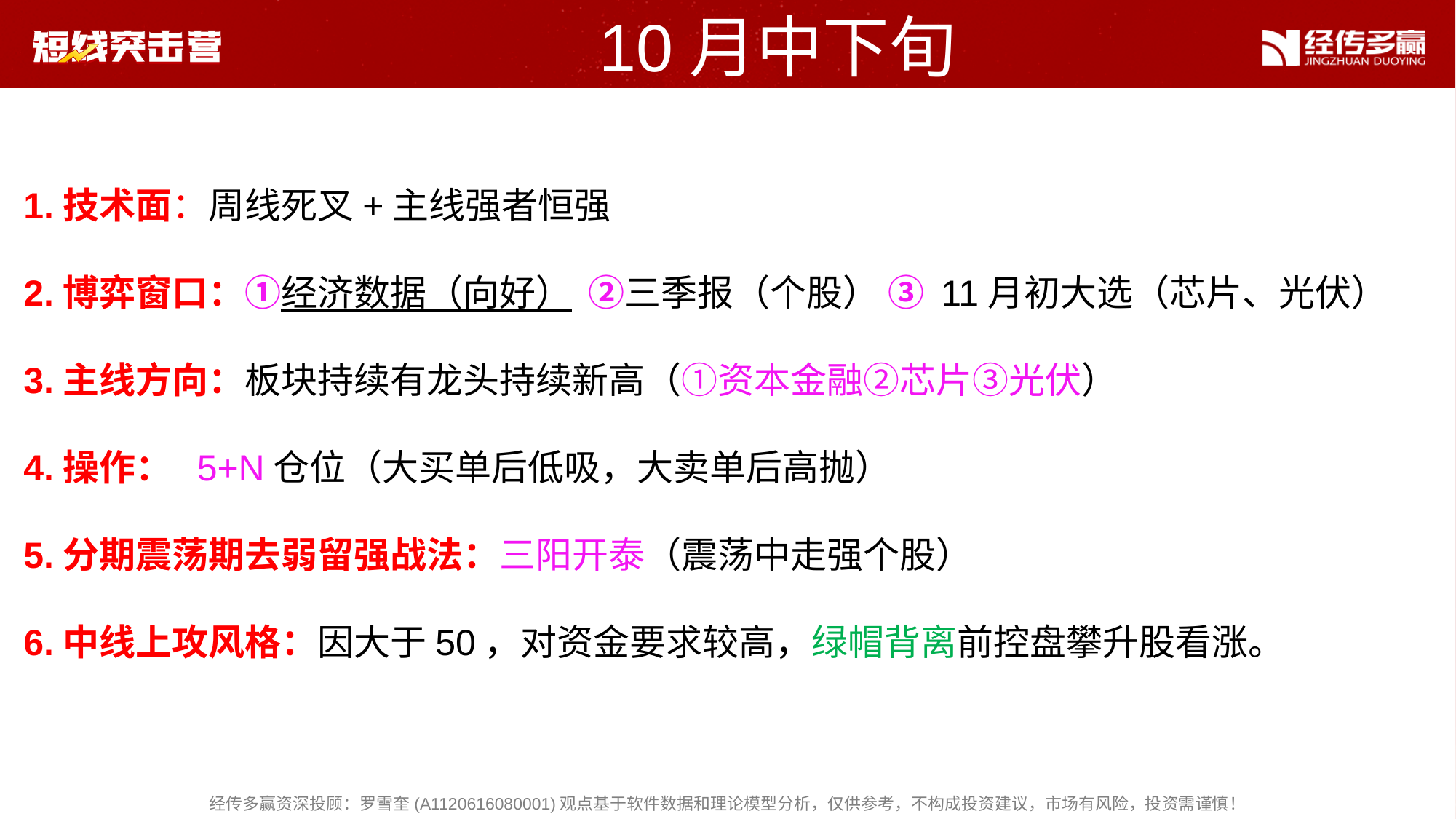

10月中下旬
1.技术面：周线死叉+主线强者恒强
2.博弈窗口：①经济数据（向好）  ②三季报（个股） ③ 11月初大选（芯片、光伏）
3.主线方向：板块持续有龙头持续新高（①资本金融②芯片③光伏）
4.操作：  5+N仓位（大买单后低吸，大卖单后高抛）
5.分期震荡期去弱留强战法：三阳开泰（震荡中走强个股）
6.中线上攻风格：因大于50，对资金要求较高，绿帽背离前控盘攀升股看涨。